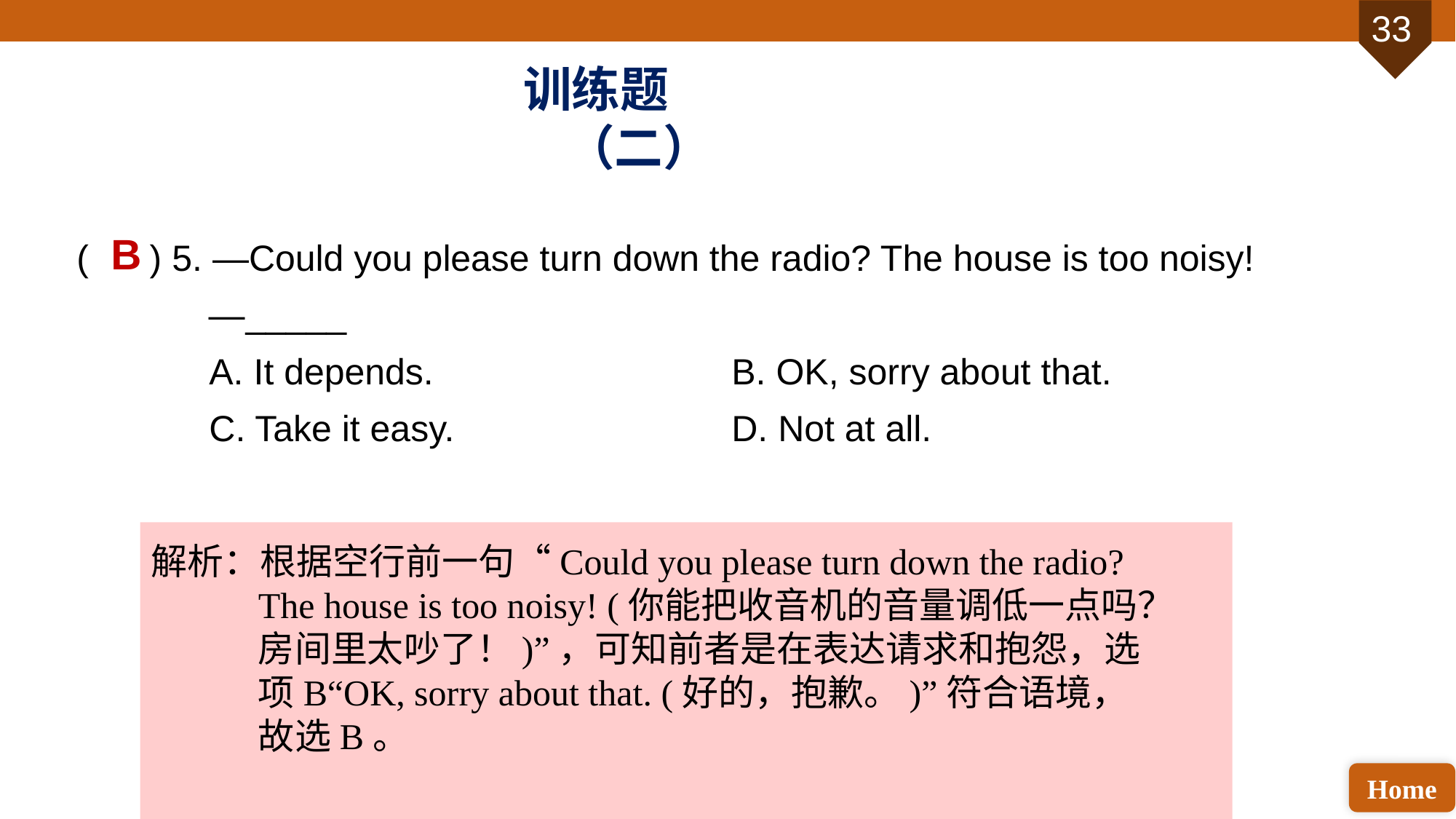

训练题（二）
(      ) 5. —Could you please turn down the radio? The house is too noisy!
             —_____
             A. It depends. 			B. OK, sorry about that.
             C. Take it easy. 			D. Not at all.
B

解析：根据空行前一句“Could you please turn down the radio? The house is too noisy! (你能把收音机的音量调低一点吗？房间里太吵了！)”，可知前者是在表达请求和抱怨，选项B“OK, sorry about that. (好的，抱歉。)”符合语境，故选B。